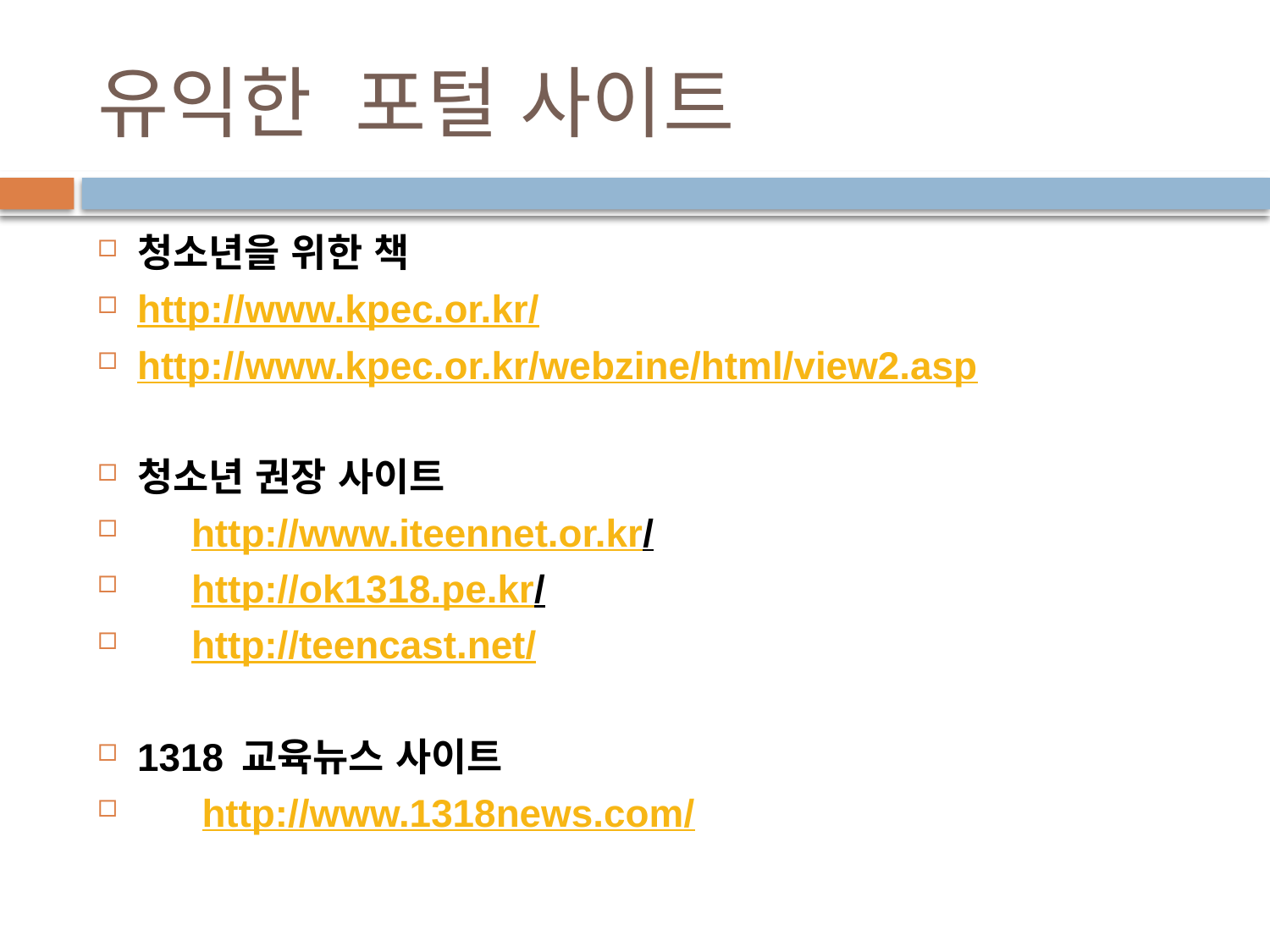

# 유익한  포털 사이트
청소년을 위한 책
http://www.kpec.or.kr/
http://www.kpec.or.kr/webzine/html/view2.asp

청소년 권장 사이트
     http://www.iteennet.or.kr/
     http://ok1318.pe.kr/
     http://teencast.net/

1318 교육뉴스 사이트
      http://www.1318news.com/